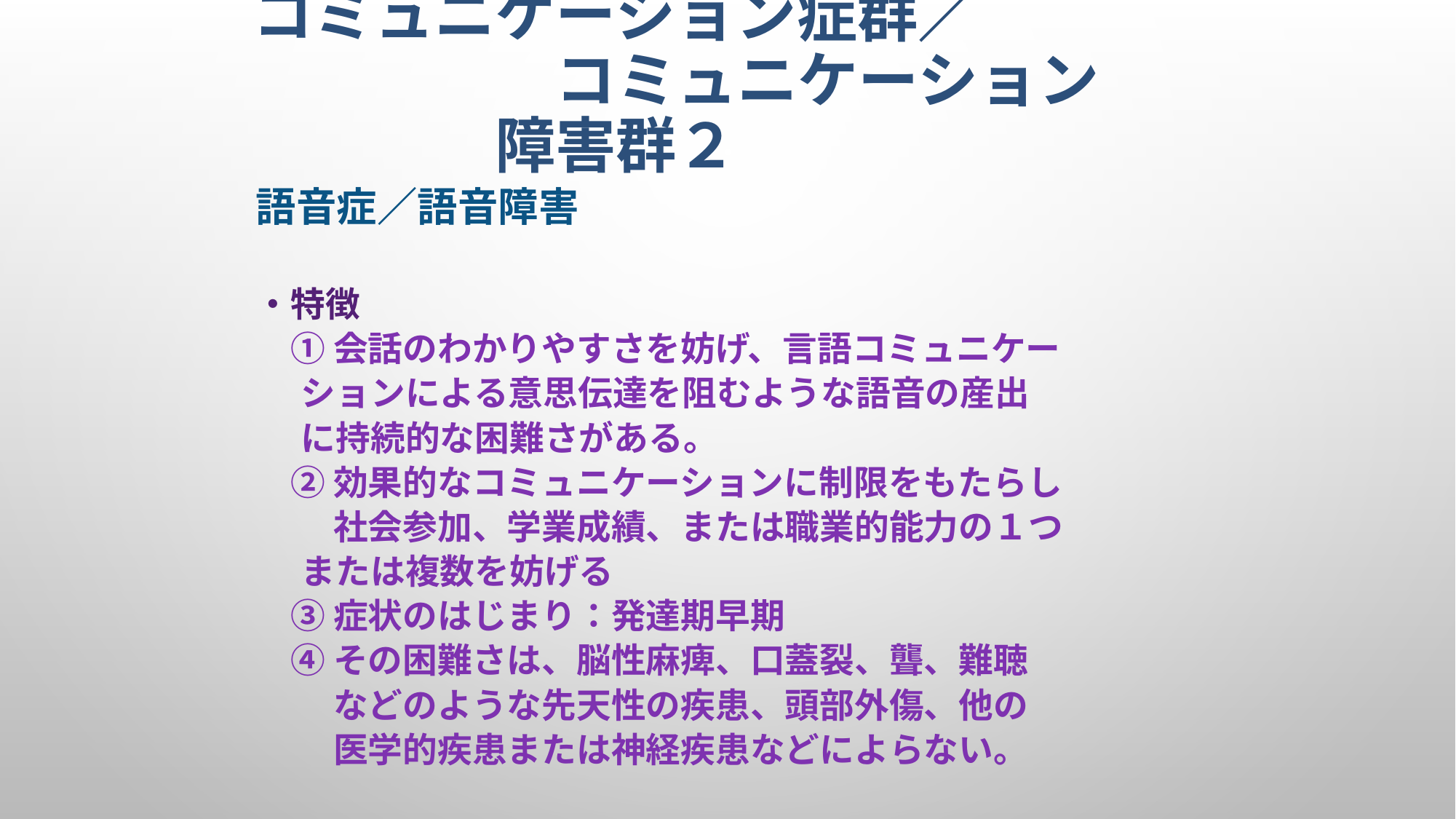

# コミュニケーション症群／ 　　　　　　　コミュニケーション障害群２
語音症／語音障害

・特徴
　① 会話のわかりやすさを妨げ、言語コミュニケー
     ションによる意思伝達を阻むような語音の産出
     に持続的な困難さがある。
　② 効果的なコミュニケーションに制限をもたらし
　　 社会参加、学業成績、または職業的能力の１つ
     または複数を妨げる
　③ 症状のはじまり：発達期早期
　④ その困難さは、脳性麻痺、口蓋裂、聾、難聴
　　 などのような先天性の疾患、頭部外傷、他の
　　 医学的疾患または神経疾患などによらない。